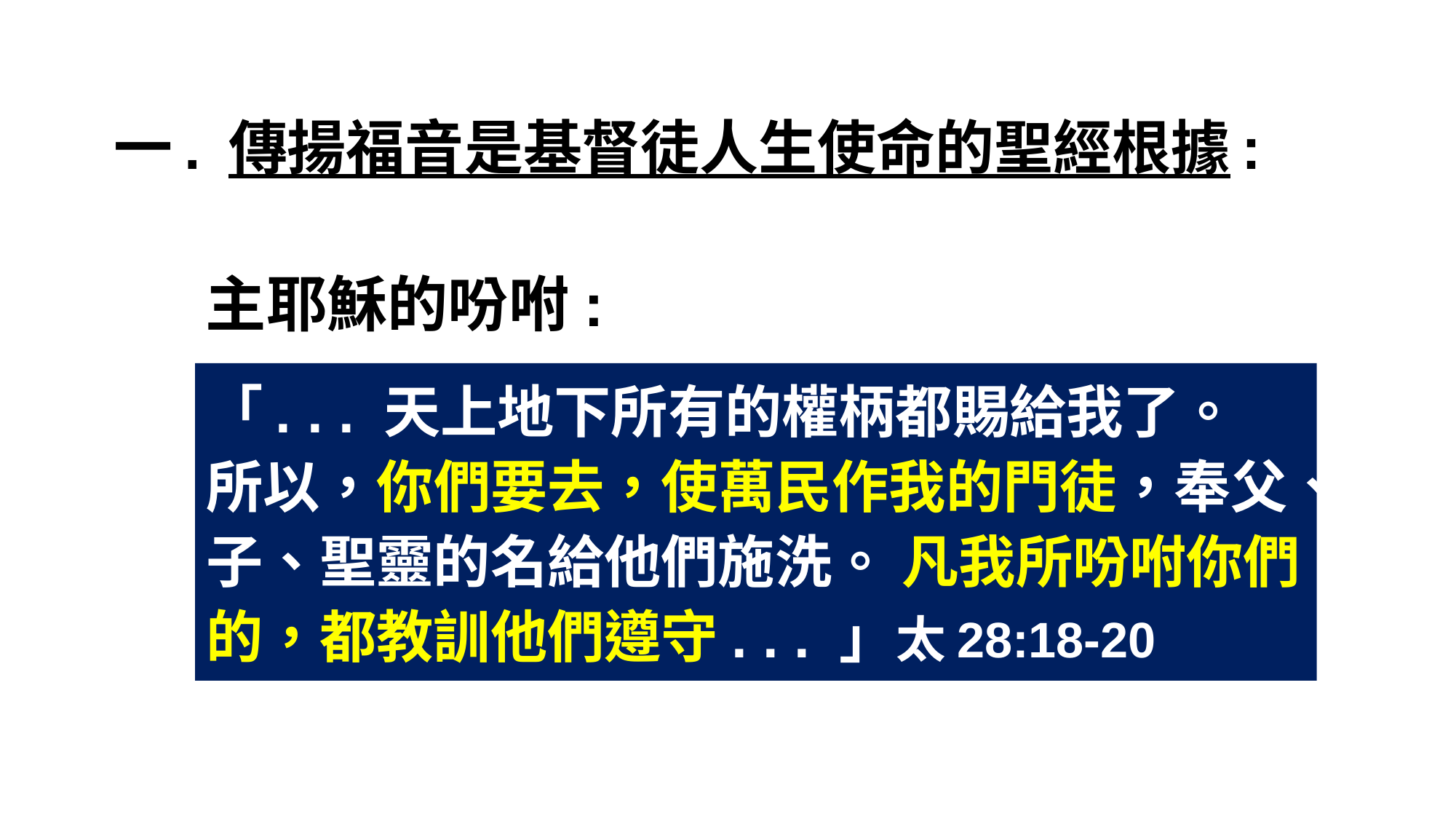

# 一. 傳揚福音是基督徒人生使命的聖經根據:
主耶穌的吩咐:

「. . . 天上地下所有的權柄都賜給我了。 所以，你們要去，使萬民作我的門徒，奉父、子、聖靈的名給他們施洗。 凡我所吩咐你們的，都教訓他們遵守. . . 」太28:18-20